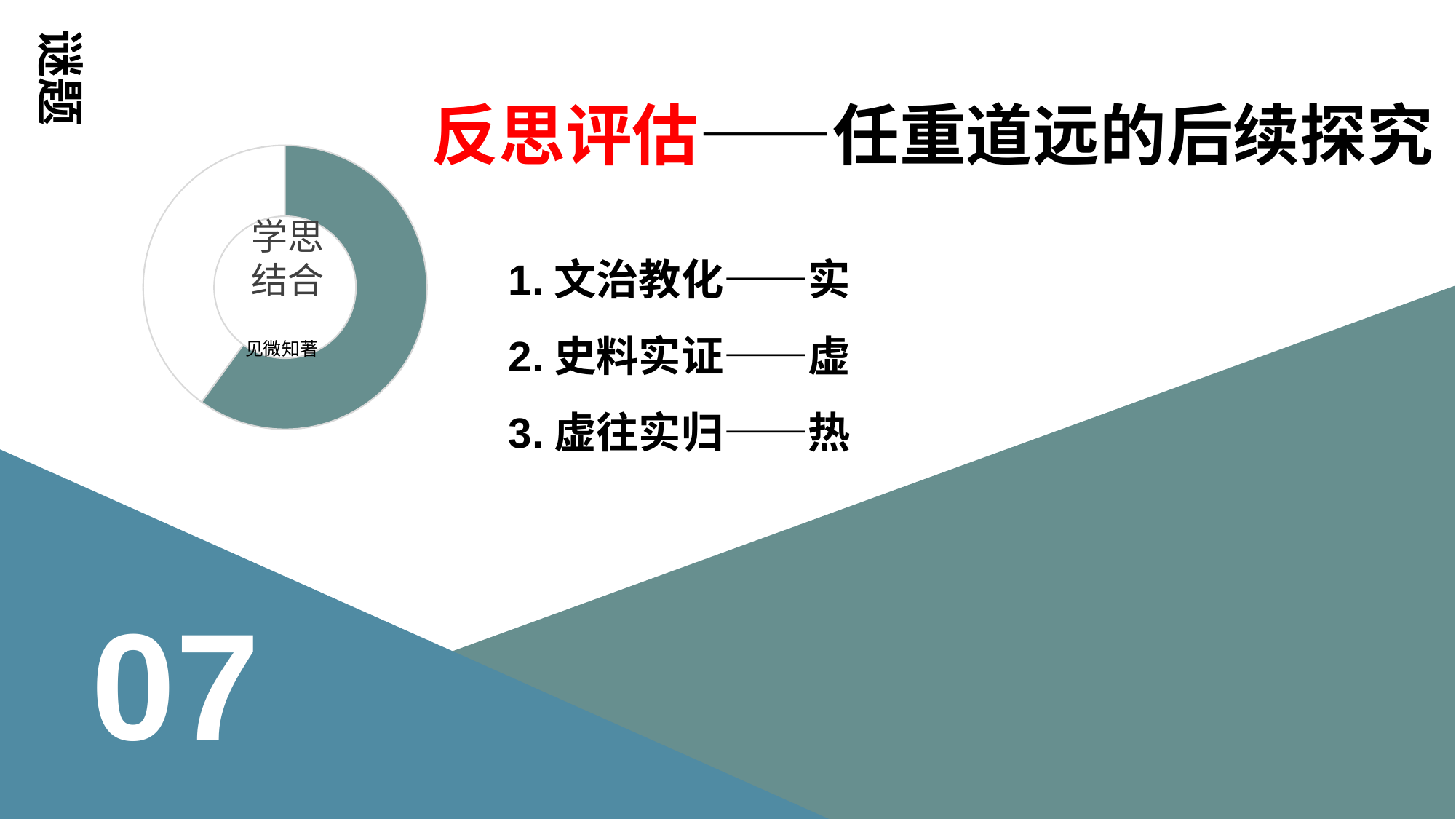

谜题
反思评估——任重道远的后续探究

### Chart

| Category | 销售额 |
|---|---|
| 第一季度 | 0.4 |
| 第二季度 | 0.6 |
学思结合
1.文治教化——实
2.史料实证——虚
3.虚往实归——热

见微知著

07.